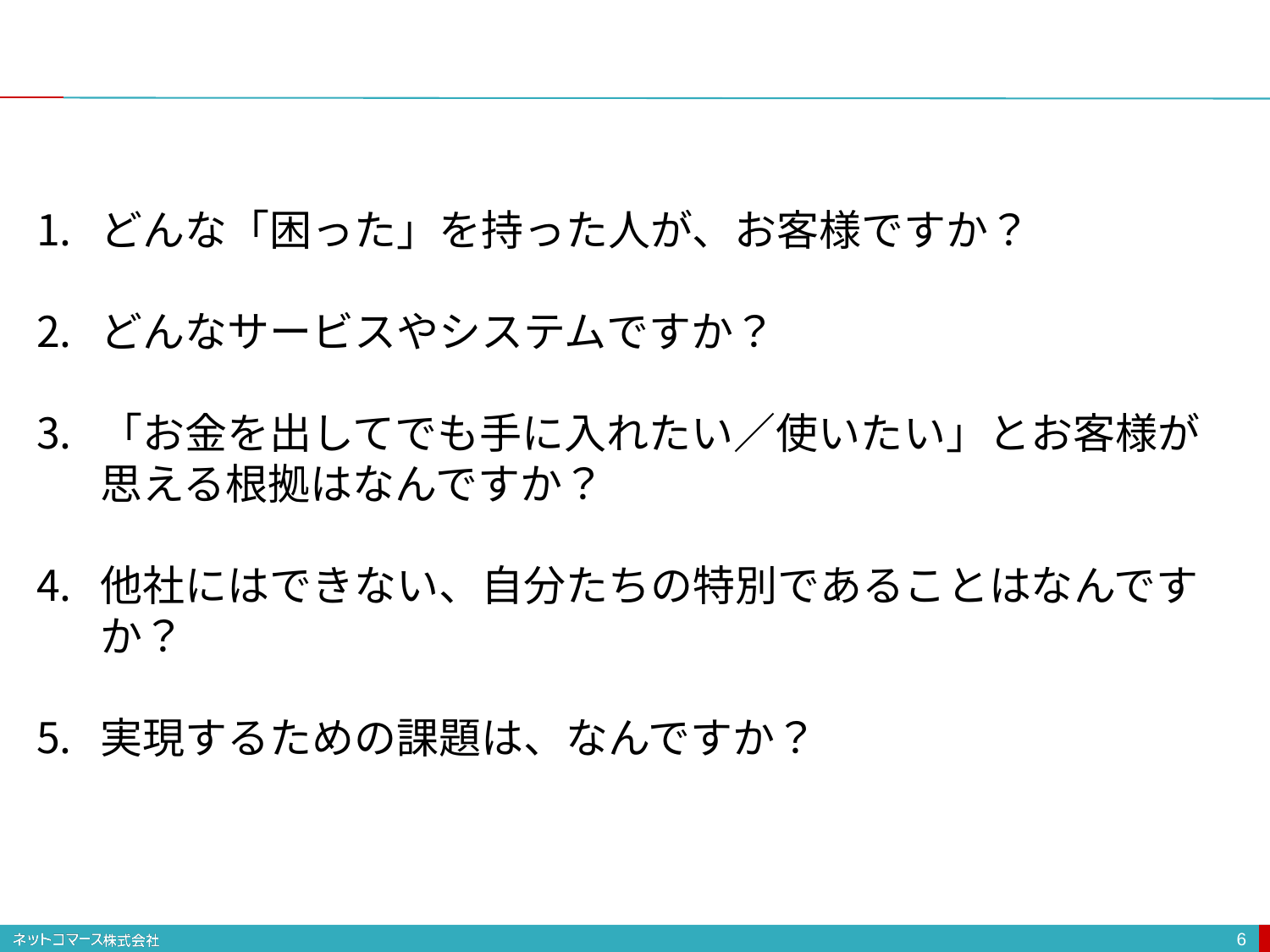

どんな「困った」を持った人が、お客様ですか？

どんなサービスやシステムですか？

「お金を出してでも手に入れたい／使いたい」とお客様が思える根拠はなんですか？

他社にはできない、自分たちの特別であることはなんですか？

実現するための課題は、なんですか？
6